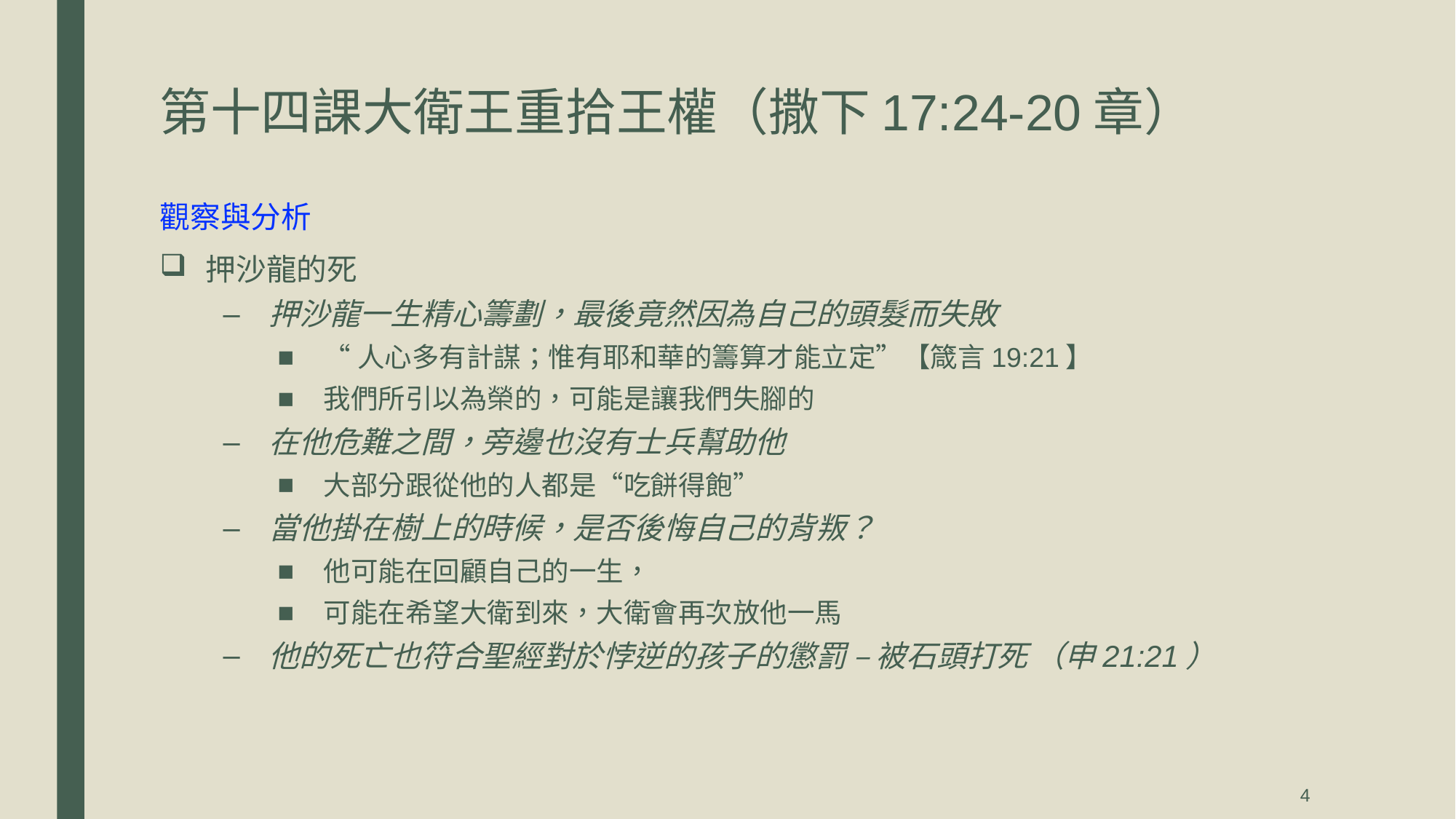

# 第十四課	大衛王重拾王權（撒下17:24-20章）
觀察與分析
押沙龍的死
押沙龍一生精心籌劃，最後竟然因為自己的頭髮而失敗
“人心多有計謀；惟有耶和華的籌算才能立定”【箴言19:21】
我們所引以為榮的，可能是讓我們失腳的
在他危難之間，旁邊也沒有士兵幫助他
大部分跟從他的人都是“吃餅得飽”
當他掛在樹上的時候，是否後悔自己的背叛？
他可能在回顧自己的一生，
可能在希望大衛到來，大衛會再次放他一馬
他的死亡也符合聖經對於悖逆的孩子的懲罰 – 被石頭打死 （申21:21）

4